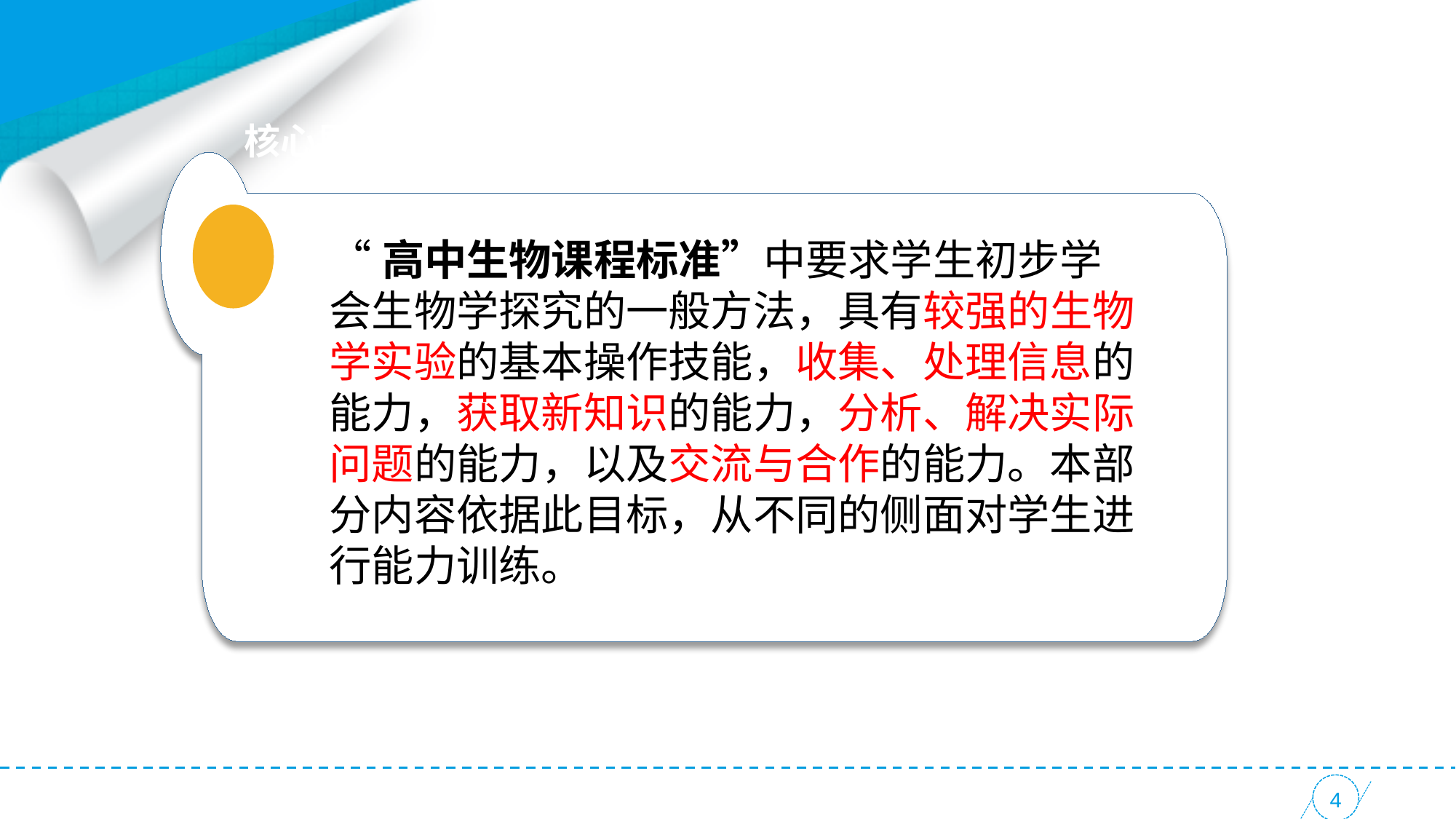

核心思想

“高中生物课程标准”中要求学生初步学会生物学探究的一般方法，具有较强的生物学实验的基本操作技能，收集、处理信息的能力，获取新知识的能力，分析、解决实际问题的能力，以及交流与合作的能力。本部分内容依据此目标，从不同的侧面对学生进行能力训练。
4